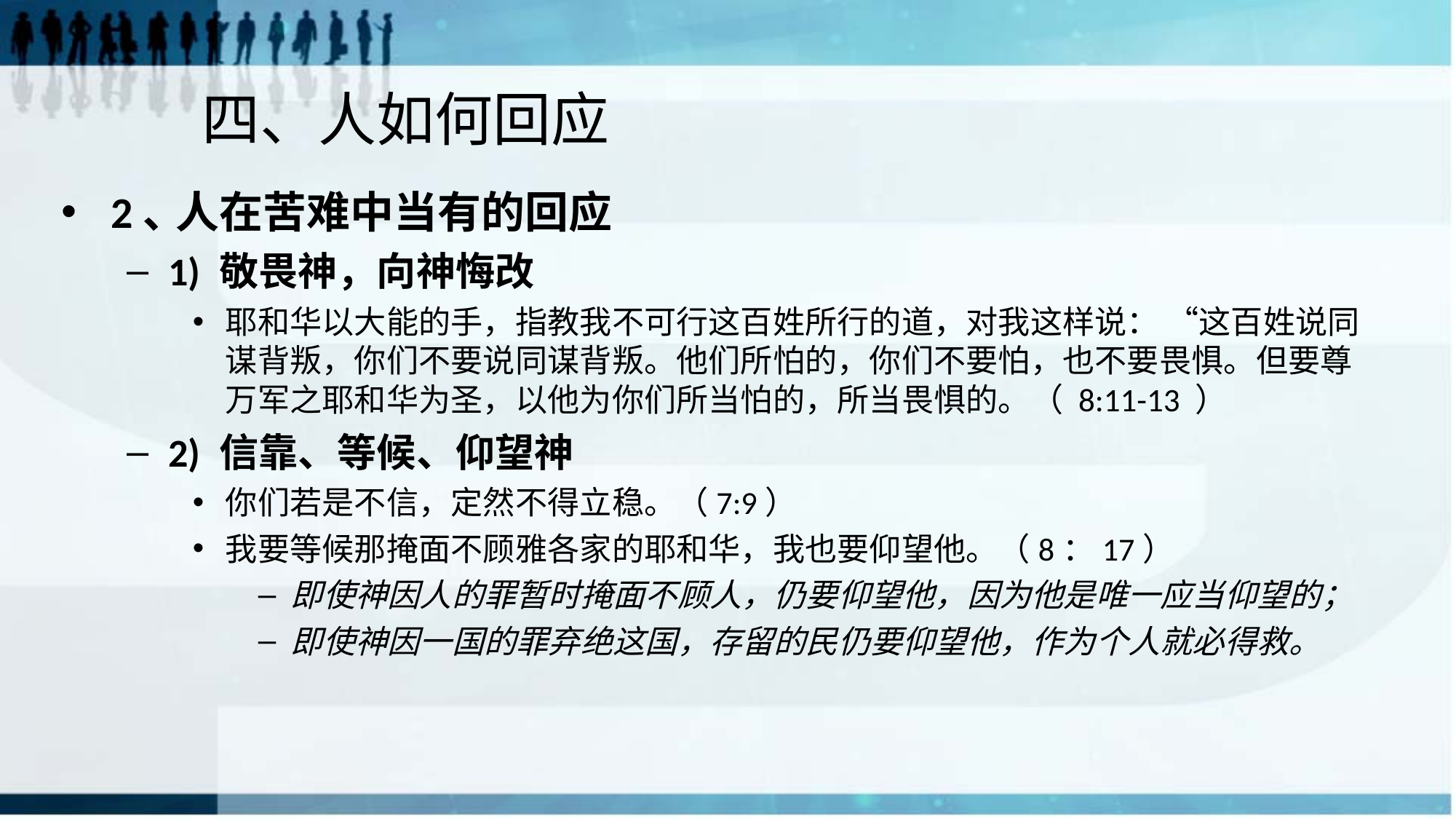

# 四、人如何回应
2､ 人在苦难中当有的回应
1) 敬畏神，向神悔改
耶和华以大能的手，指教我不可行这百姓所行的道，对我这样说： “这百姓说同谋背叛，你们不要说同谋背叛。他们所怕的，你们不要怕，也不要畏惧。但要尊万军之耶和华为圣，以他为你们所当怕的，所当畏惧的。（ 8:11-13 ）
2) 信靠、等候、仰望神
你们若是不信，定然不得立稳。（7:9）
我要等候那掩面不顾雅各家的耶和华，我也要仰望他。（8：17）
即使神因人的罪暂时掩面不顾人，仍要仰望他，因为他是唯一应当仰望的；
即使神因一国的罪弃绝这国，存留的民仍要仰望他，作为个人就必得救。